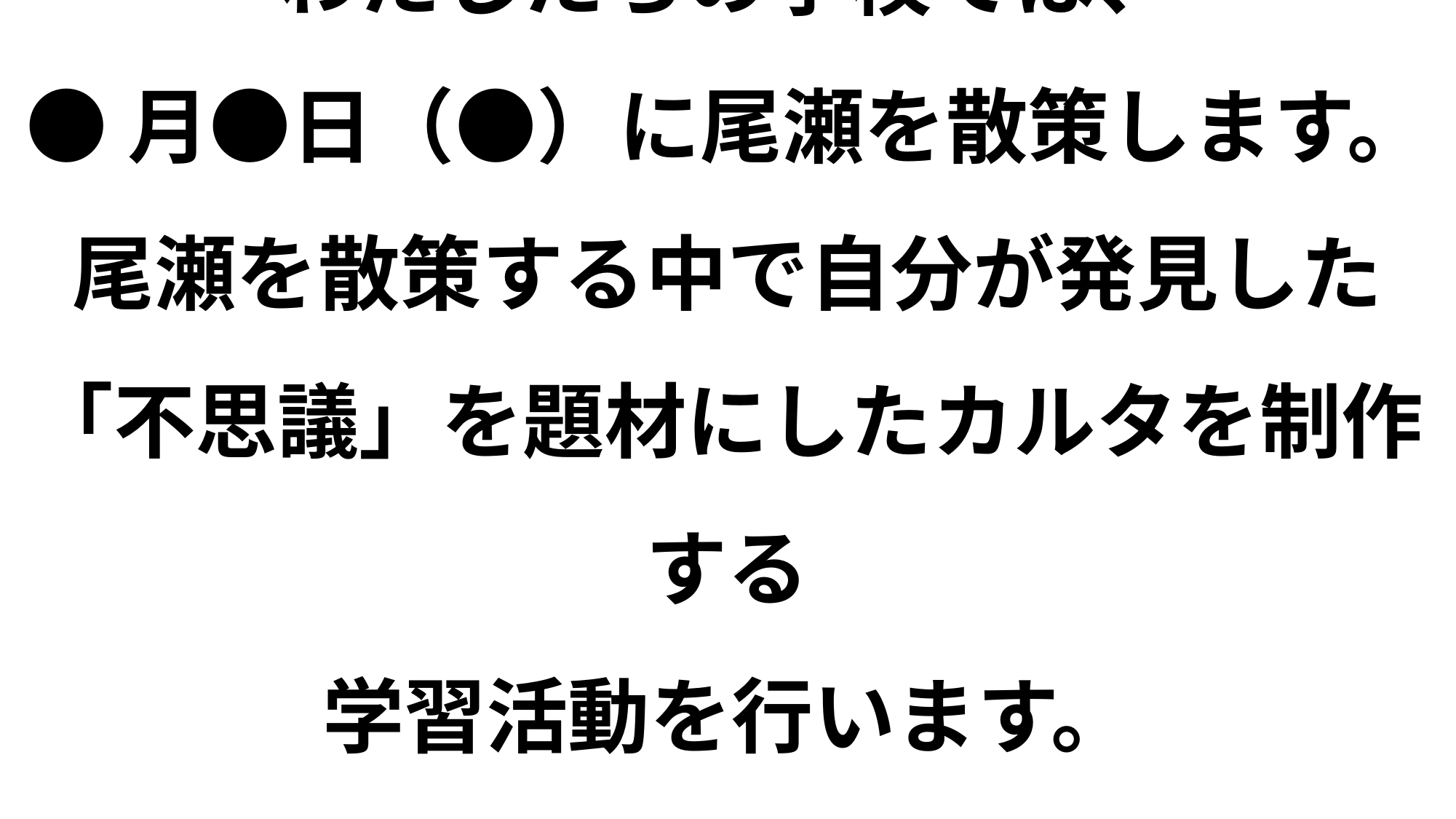

わたしたちの学校では、
●月●日（●）に尾瀬を散策します。
尾瀬を散策する中で自分が発見した
「不思議」を題材にしたカルタを制作する
学習活動を行います。